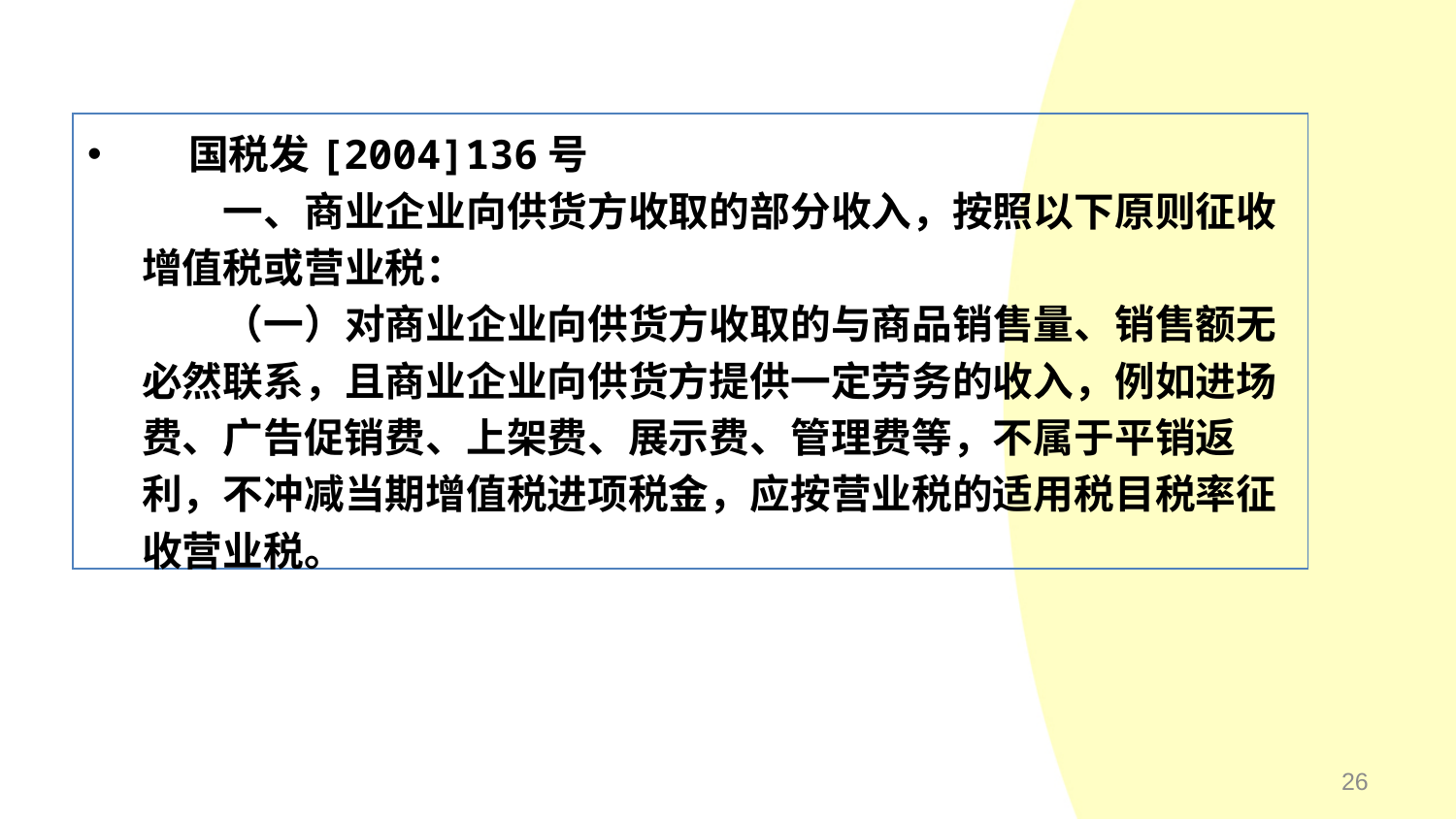

国税发[2004]136号
　　一、商业企业向供货方收取的部分收入，按照以下原则征收增值税或营业税：
　　（一）对商业企业向供货方收取的与商品销售量、销售额无必然联系，且商业企业向供货方提供一定劳务的收入，例如进场费、广告促销费、上架费、展示费、管理费等，不属于平销返利，不冲减当期增值税进项税金，应按营业税的适用税目税率征收营业税。
26